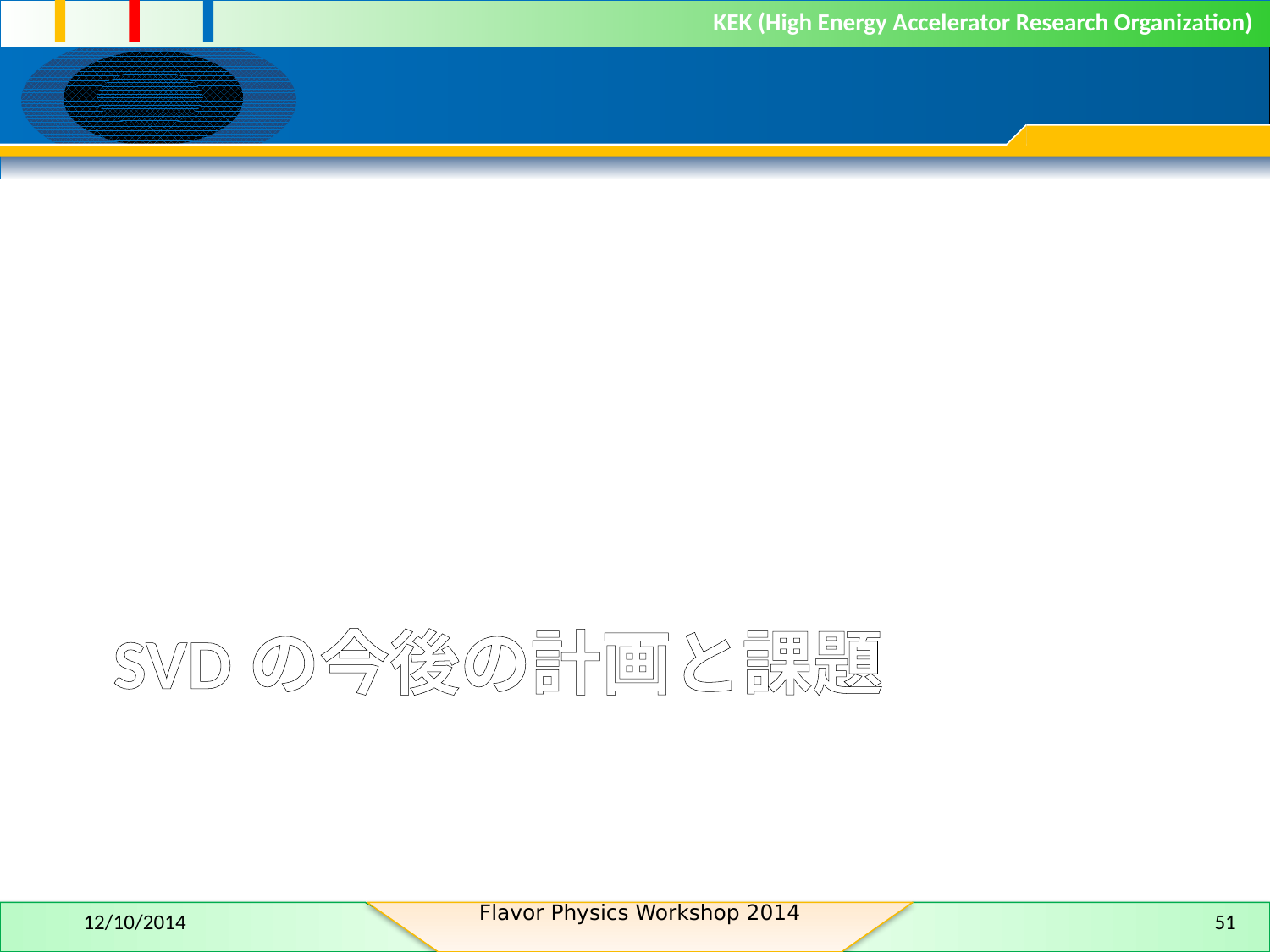

# SVDの今後の計画と課題
Flavor Physics Workshop 2014
12/10/2014
51